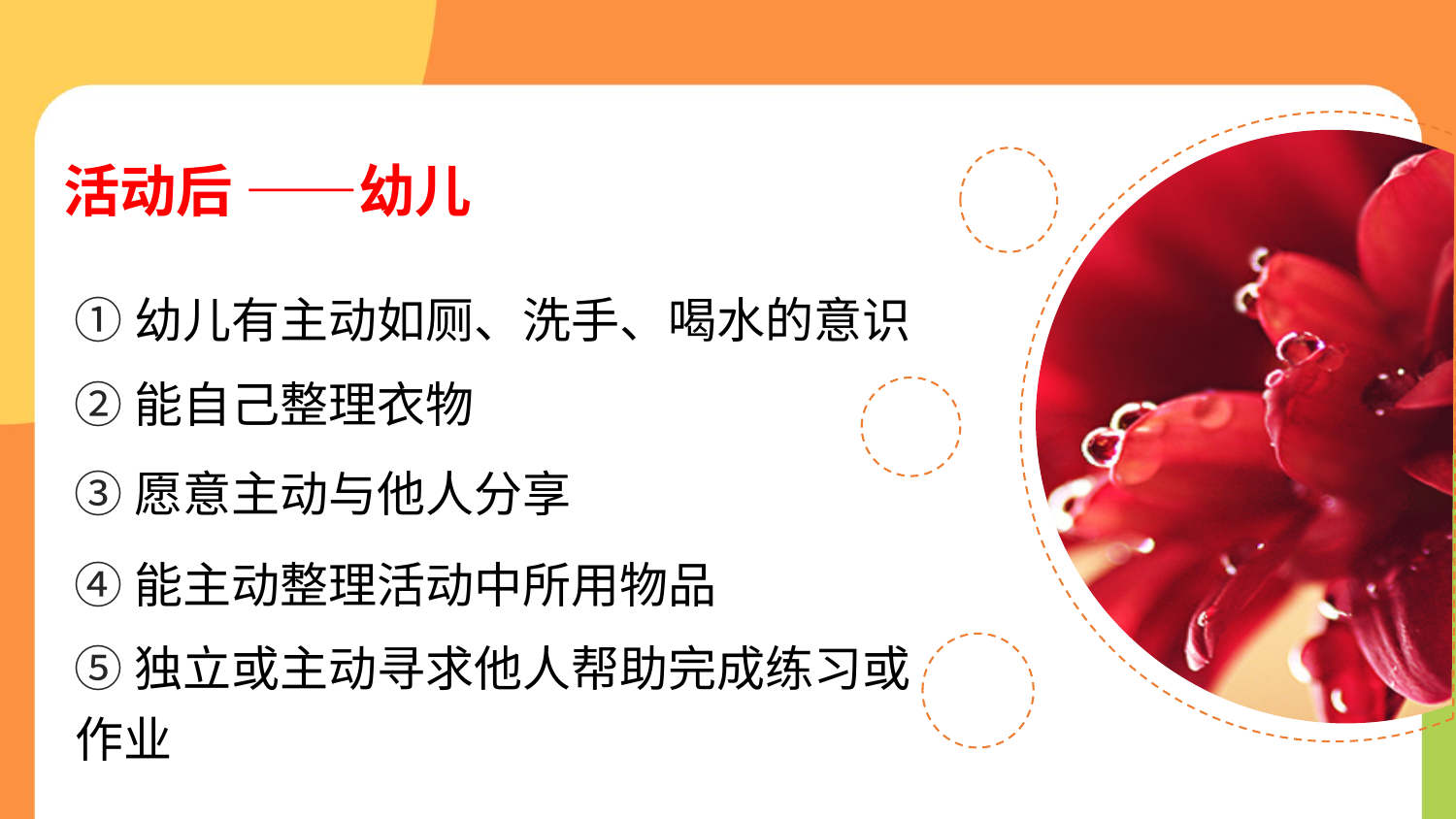

活动后 ——幼儿

①幼儿有主动如厕、洗手、喝水的意识
②能自己整理衣物
③愿意主动与他人分享
④能主动整理活动中所用物品
⑤独立或主动寻求他人帮助完成练习或作业